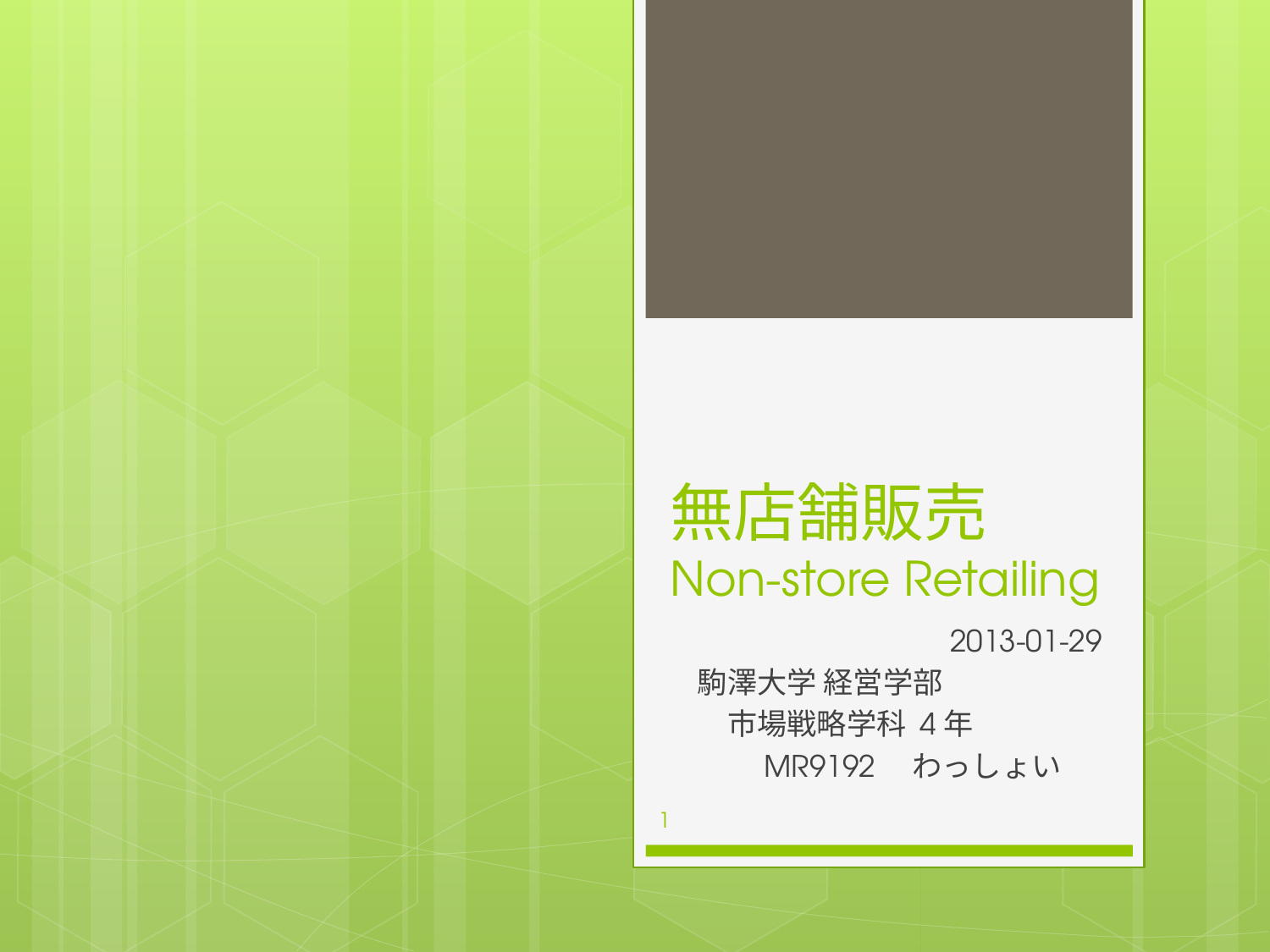

# 無店舗販売 Non-store Retailing
2013-01-29
駒澤大学 経営学部
　市場戦略学科 4年
　　MR9192　わっしょい
1